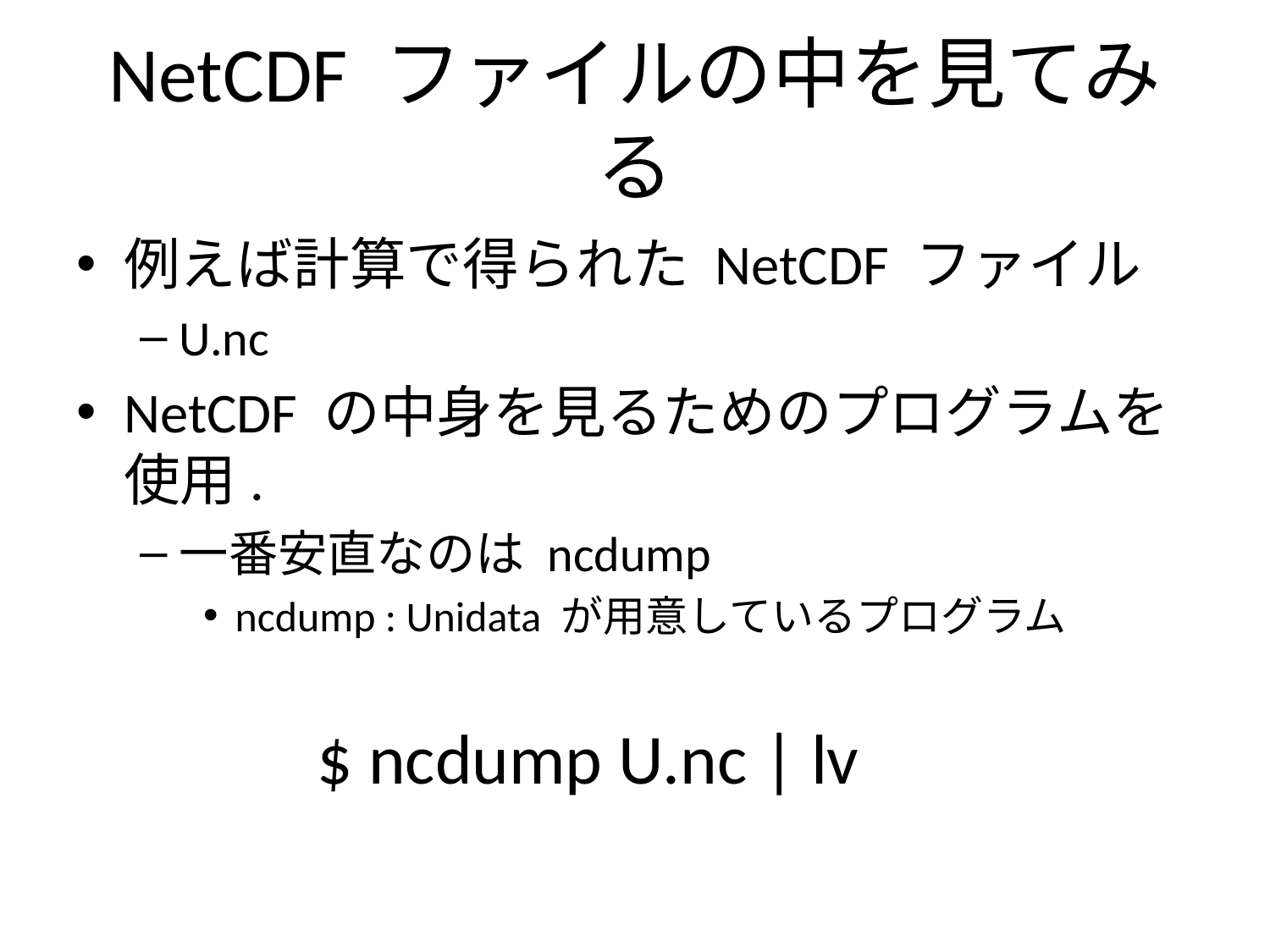

# NetCDF ファイルの中を見てみる
例えば計算で得られた NetCDF ファイル
U.nc
NetCDF の中身を見るためのプログラムを使用.
一番安直なのは ncdump
ncdump : Unidata が用意しているプログラム
$ ncdump U.nc | lv